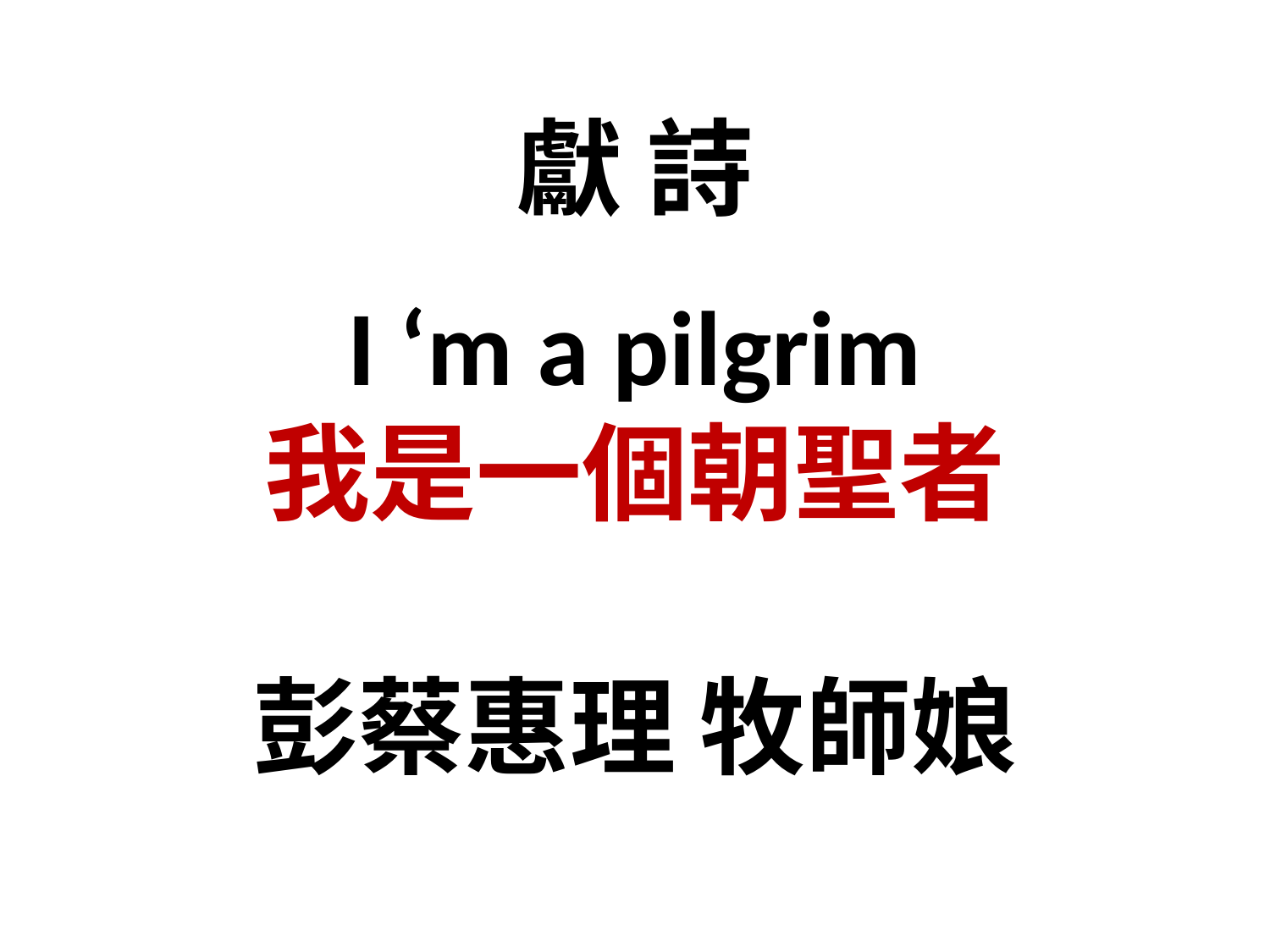

# 獻 詩 I ‘m a pilgrim 我是一個朝聖者 彭蔡惠理 牧師娘